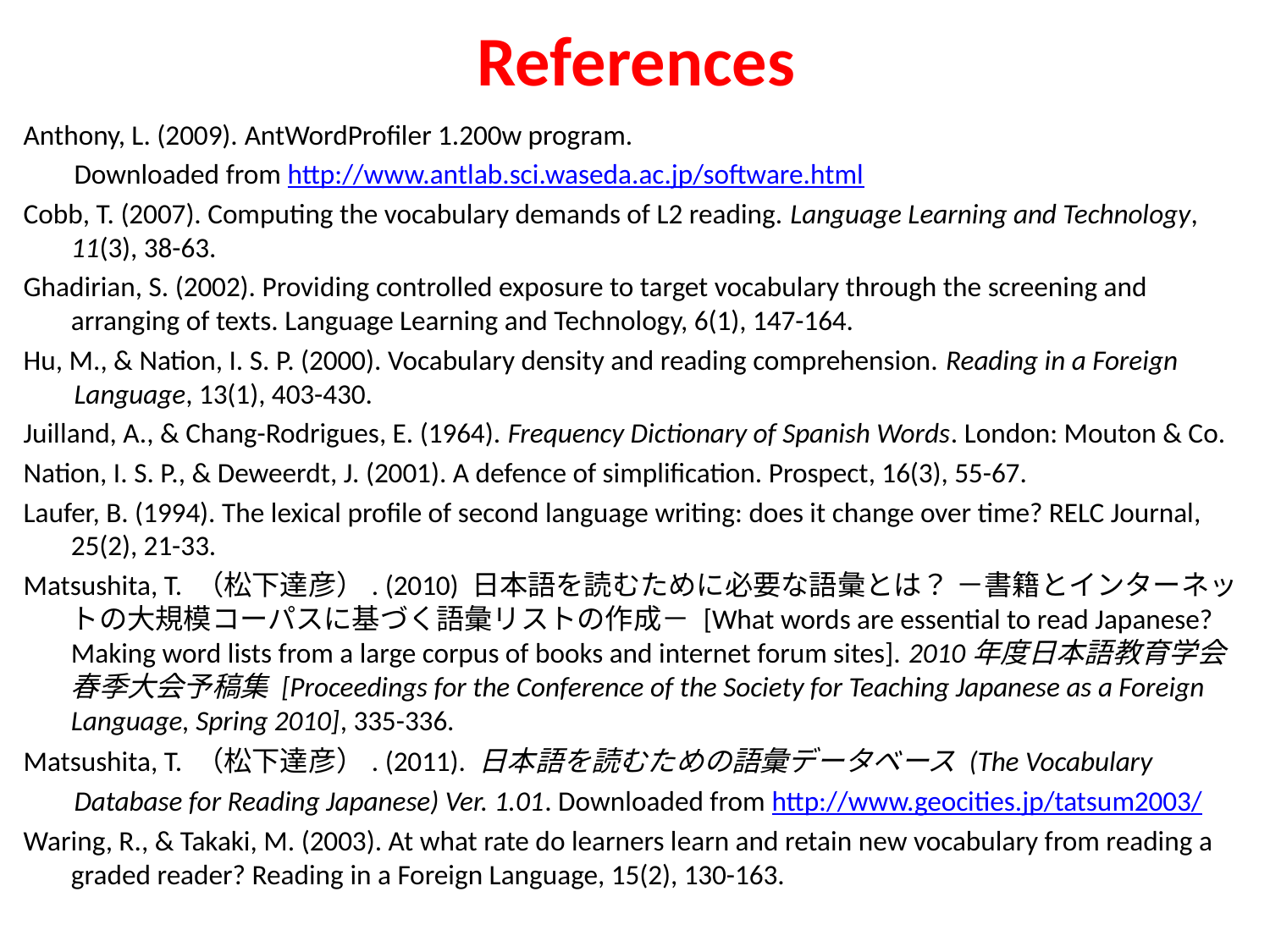

# References
Anthony, L. (2009). AntWordProfiler 1.200w program.
	Downloaded from http://www.antlab.sci.waseda.ac.jp/software.html
Cobb, T. (2007). Computing the vocabulary demands of L2 reading. Language Learning and Technology, 11(3), 38-63.
Ghadirian, S. (2002). Providing controlled exposure to target vocabulary through the screening and arranging of texts. Language Learning and Technology, 6(1), 147-164.
Hu, M., & Nation, I. S. P. (2000). Vocabulary density and reading comprehension. Reading in a Foreign Language, 13(1), 403-430.
Juilland, A., & Chang-Rodrigues, E. (1964). Frequency Dictionary of Spanish Words. London: Mouton & Co.
Nation, I. S. P., & Deweerdt, J. (2001). A defence of simplification. Prospect, 16(3), 55-67.
Laufer, B. (1994). The lexical profile of second language writing: does it change over time? RELC Journal, 25(2), 21-33.
Matsushita, T. （松下達彦）. (2010) 日本語を読むために必要な語彙とは？ －書籍とインターネットの大規模コーパスに基づく語彙リストの作成－ [What words are essential to read Japanese? Making word lists from a large corpus of books and internet forum sites]. 2010年度日本語教育学会春季大会予稿集 [Proceedings for the Conference of the Society for Teaching Japanese as a Foreign Language, Spring 2010], 335-336.
Matsushita, T. （松下達彦）. (2011). 日本語を読むための語彙データベース (The Vocabulary Database for Reading Japanese) Ver. 1.01. Downloaded from http://www.geocities.jp/tatsum2003/
Waring, R., & Takaki, M. (2003). At what rate do learners learn and retain new vocabulary from reading a graded reader? Reading in a Foreign Language, 15(2), 130-163.